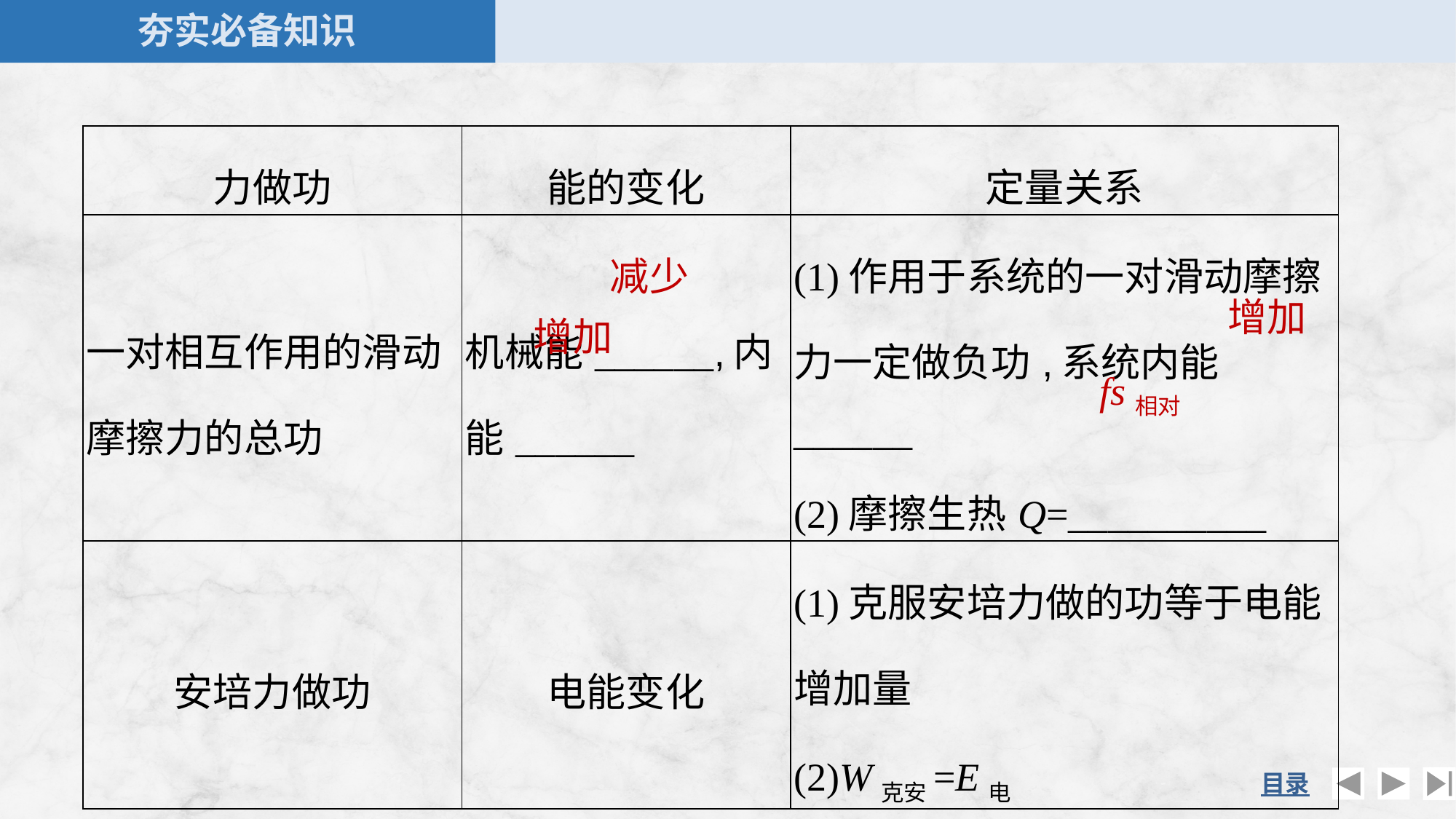

| 力做功 | 能的变化 | 定量关系 |
| --- | --- | --- |
| 一对相互作用的滑动摩擦力的总功 | 机械能\_\_\_\_\_\_,内能\_\_\_\_\_\_ | (1)作用于系统的一对滑动摩擦力一定做负功,系统内能\_\_\_\_\_\_ (2)摩擦生热Q=\_\_\_\_\_\_\_\_\_\_ |
| 安培力做功 | 电能变化 | (1)克服安培力做的功等于电能增加量 (2)W克安=E电 |
减少
增加
增加
fs相对